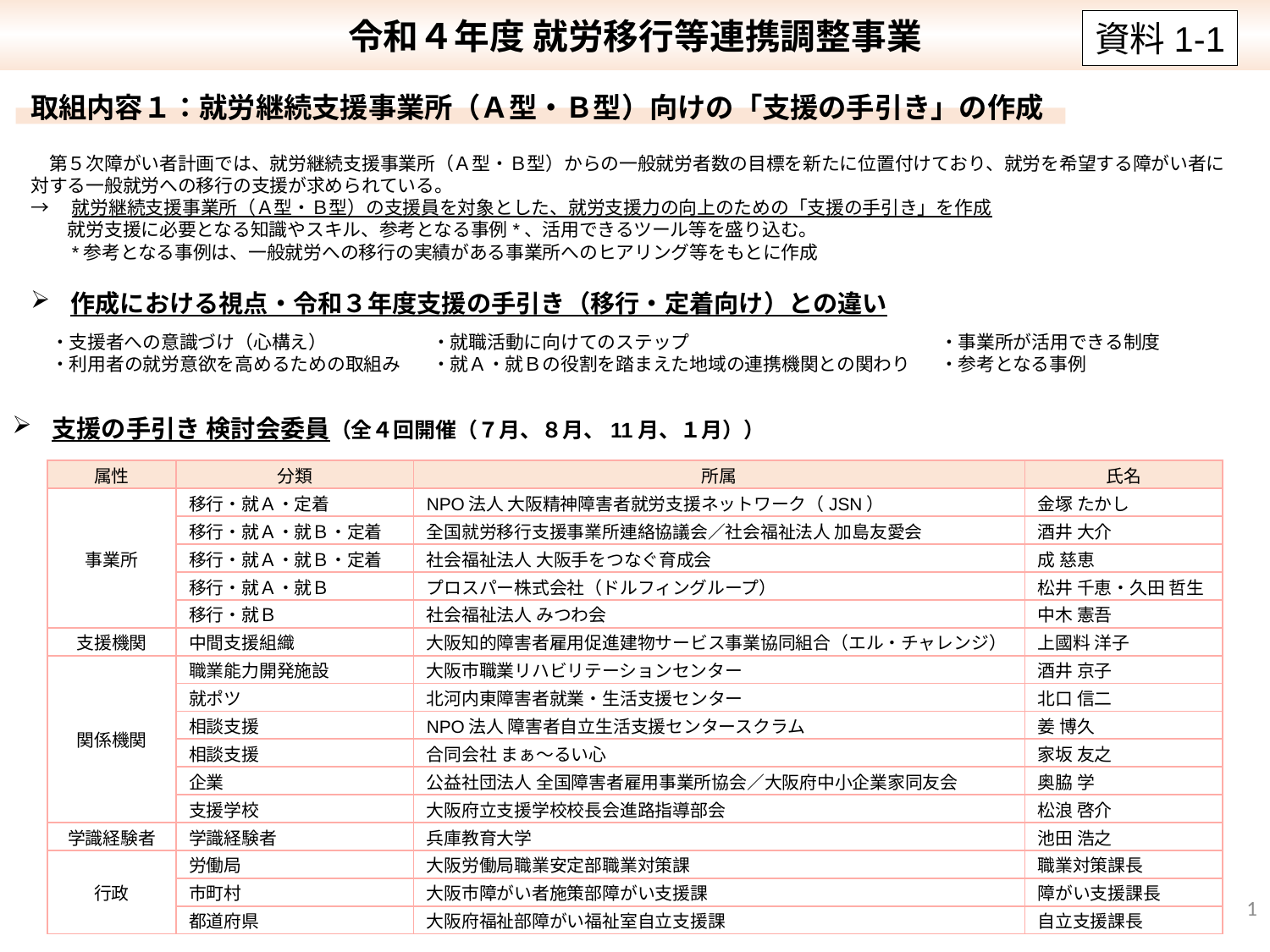

令和４年度 就労移行等連携調整事業
資料1-1
取組内容１：就労継続支援事業所（Ａ型・Ｂ型）向けの「支援の手引き」の作成

　第５次障がい者計画では、就労継続支援事業所（Ａ型・Ｂ型）からの一般就労者数の目標を新たに位置付けており、就労を希望する障がい者に対する一般就労への移行の支援が求められている。
→　就労継続支援事業所（Ａ型・Ｂ型）の支援員を対象とした、就労支援力の向上のための「支援の手引き」を作成
　　就労支援に必要となる知識やスキル、参考となる事例*、活用できるツール等を盛り込む。
　　*参考となる事例は、一般就労への移行の実績がある事業所へのヒアリング等をもとに作成
作成における視点・令和３年度支援の手引き（移行・定着向け）との違い
・支援者への意識づけ（心構え）	・就職活動に向けてのステップ		・事業所が活用できる制度
・利用者の就労意欲を高めるための取組み	・就Ａ・就Ｂの役割を踏まえた地域の連携機関との関わり	・参考となる事例
支援の手引き 検討会委員（全４回開催（７月、８月、11月、１月））
| 属性 | 分類 | 所属 | 氏名 |
| --- | --- | --- | --- |
| 事業所 | 移行・就Ａ・定着 | NPO法人 大阪精神障害者就労支援ネットワーク（JSN） | 金塚 たかし |
|  | 移行・就Ａ・就Ｂ・定着 | 全国就労移行支援事業所連絡協議会／社会福祉法人 加島友愛会 | 酒井 大介 |
|  | 移行・就Ａ・就Ｂ・定着 | 社会福祉法人 大阪手をつなぐ育成会 | 成 慈恵 |
|  | 移行・就Ａ・就Ｂ | プロスパー株式会社（ドルフィングループ） | 松井 千恵・久田 哲生 |
|  | 移行・就Ｂ | 社会福祉法人 みつわ会 | 中木 憲吾 |
| 支援機関 | 中間支援組織 | 大阪知的障害者雇用促進建物サービス事業協同組合（エル・チャレンジ） | 上國料 洋子 |
| 関係機関 | 職業能力開発施設 | 大阪市職業リハビリテーションセンター | 酒井 京子 |
|  | 就ポツ | 北河内東障害者就業・生活支援センター | 北口 信二 |
|  | 相談支援 | NPO法人 障害者自立生活支援センタースクラム | 姜 博久 |
|  | 相談支援 | 合同会社 まぁ～るい心 | 家坂 友之 |
|  | 企業 | 公益社団法人 全国障害者雇用事業所協会／大阪府中小企業家同友会 | 奥脇 学 |
|  | 支援学校 | 大阪府立支援学校校長会進路指導部会 | 松浪 啓介 |
| 学識経験者 | 学識経験者 | 兵庫教育大学 | 池田 浩之 |
| 行政 | 労働局 | 大阪労働局職業安定部職業対策課 | 職業対策課長 |
|  | 市町村 | 大阪市障がい者施策部障がい支援課 | 障がい支援課長 |
|  | 都道府県 | 大阪府福祉部障がい福祉室自立支援課 | 自立支援課長 |
1